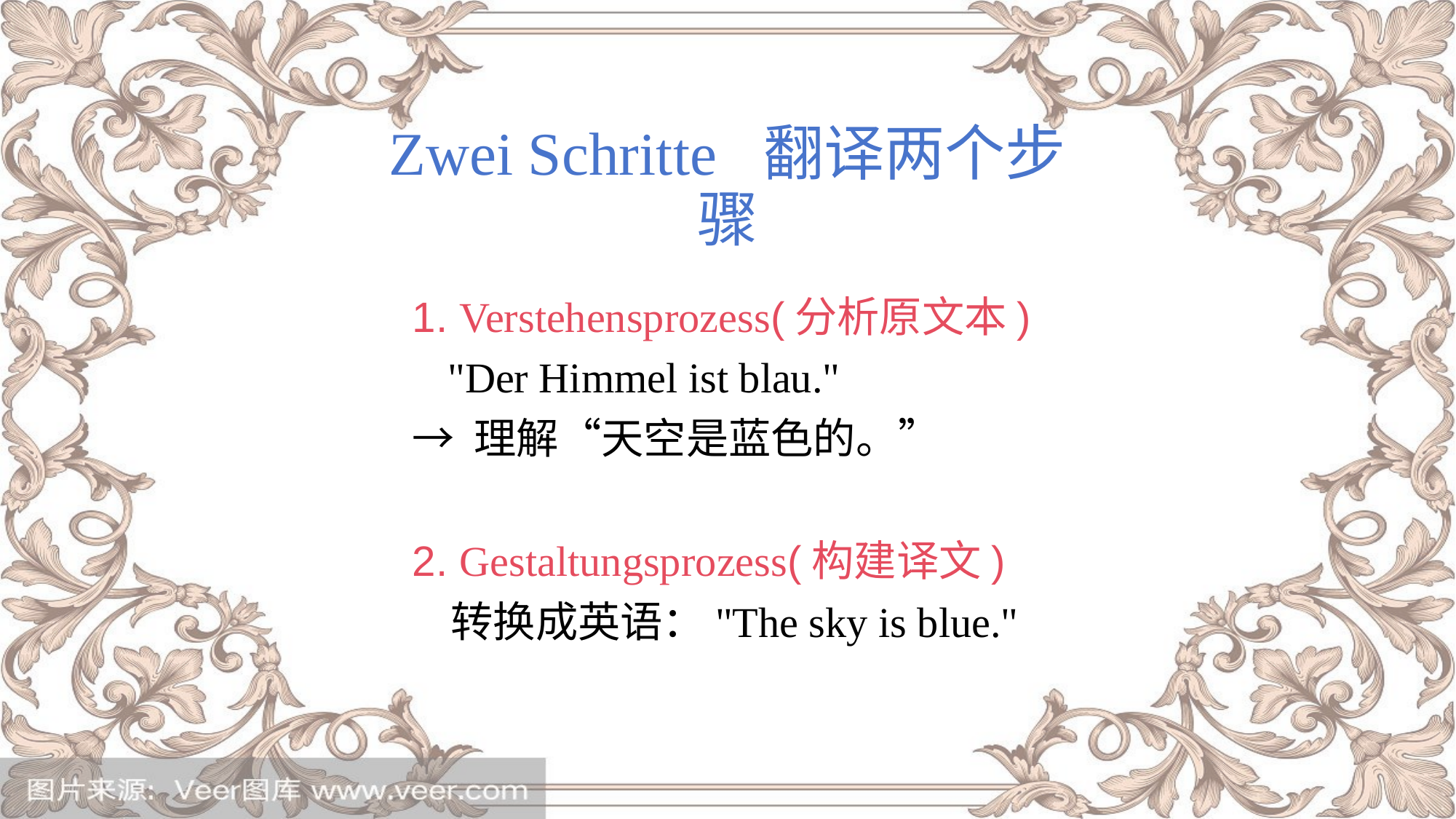

# Zwei Schritte  翻译两个步骤
1. Verstehensprozess(分析原文本)
   "Der Himmel ist blau."
→ 理解“天空是蓝色的。”

2. Gestaltungsprozess(构建译文)
   转换成英语："The sky is blue."